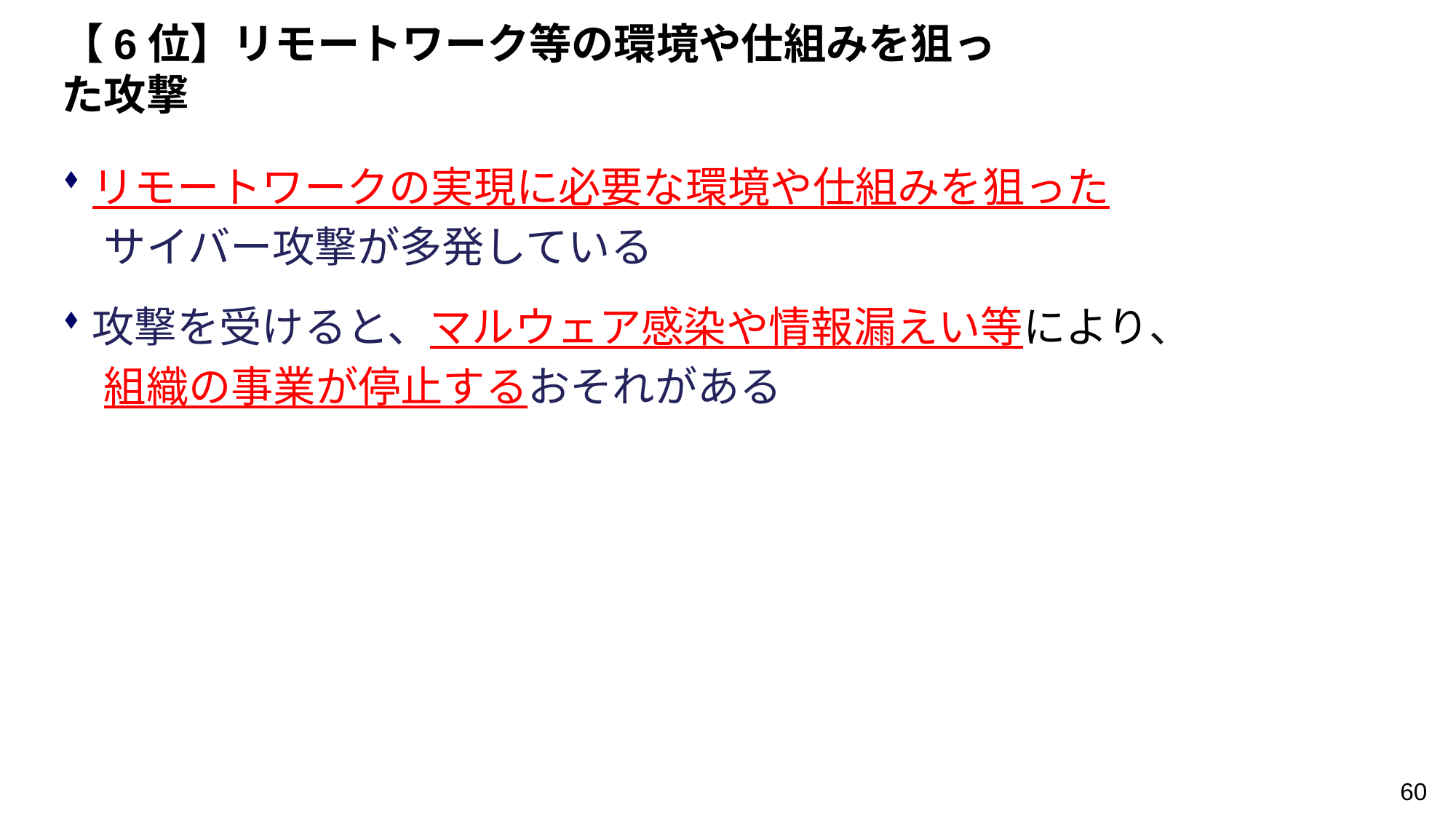

【6位】リモートワーク等の環境や仕組みを狙った攻撃
リモートワークの実現に必要な環境や仕組みを狙った
　サイバー攻撃が多発している

攻撃を受けると、マルウェア感染や情報漏えい等により、
　組織の事業が停止するおそれがある
60